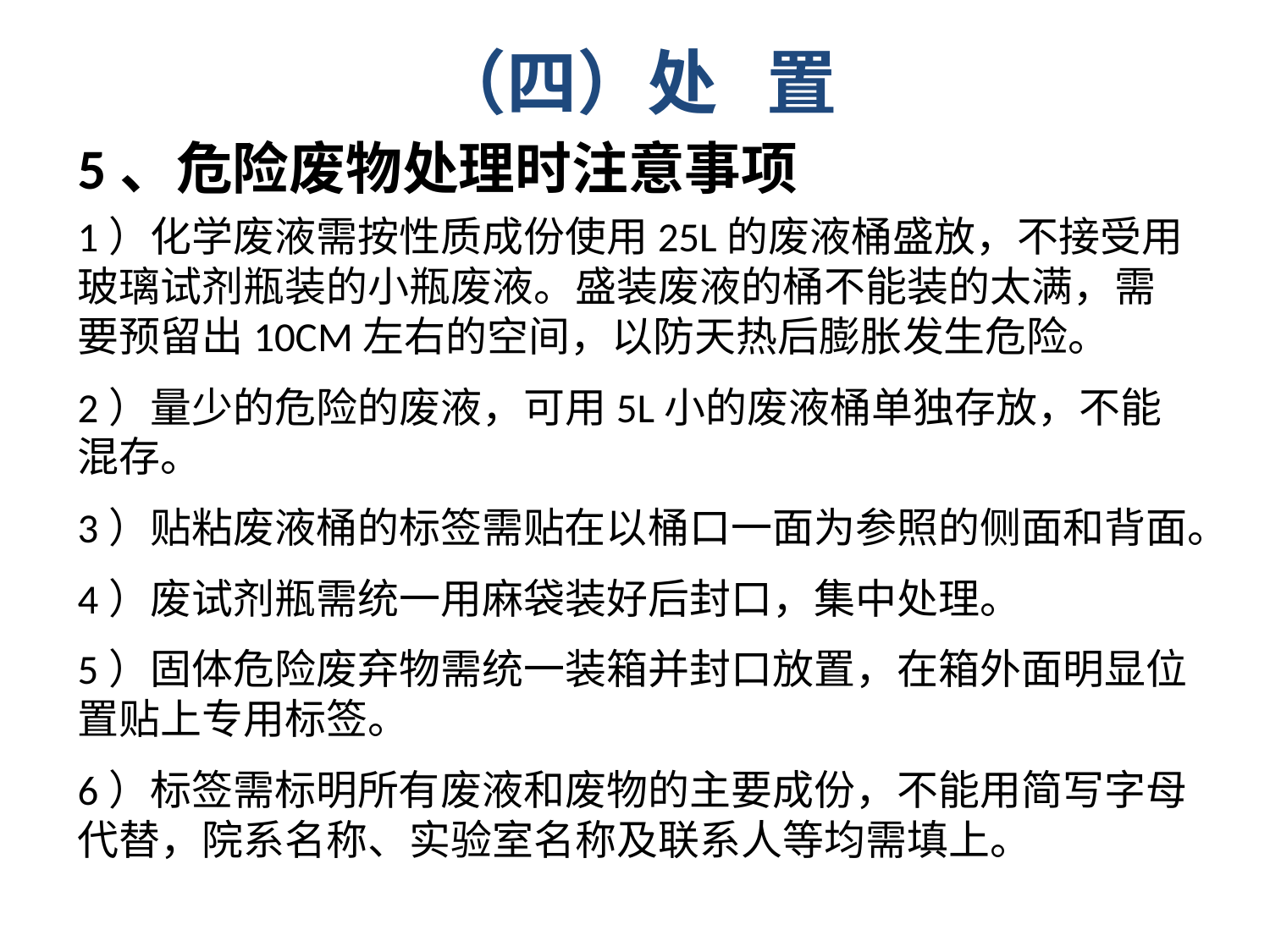

# （四）处   置
5、危险废物处理时注意事项
1）化学废液需按性质成份使用25L的废液桶盛放，不接受用玻璃试剂瓶装的小瓶废液。盛装废液的桶不能装的太满，需要预留出10CM左右的空间，以防天热后膨胀发生危险。
2）量少的危险的废液，可用5L小的废液桶单独存放，不能混存。
3）贴粘废液桶的标签需贴在以桶口一面为参照的侧面和背面。
4）废试剂瓶需统一用麻袋装好后封口，集中处理。
5）固体危险废弃物需统一装箱并封口放置，在箱外面明显位置贴上专用标签。
6）标签需标明所有废液和废物的主要成份，不能用简写字母代替，院系名称、实验室名称及联系人等均需填上。